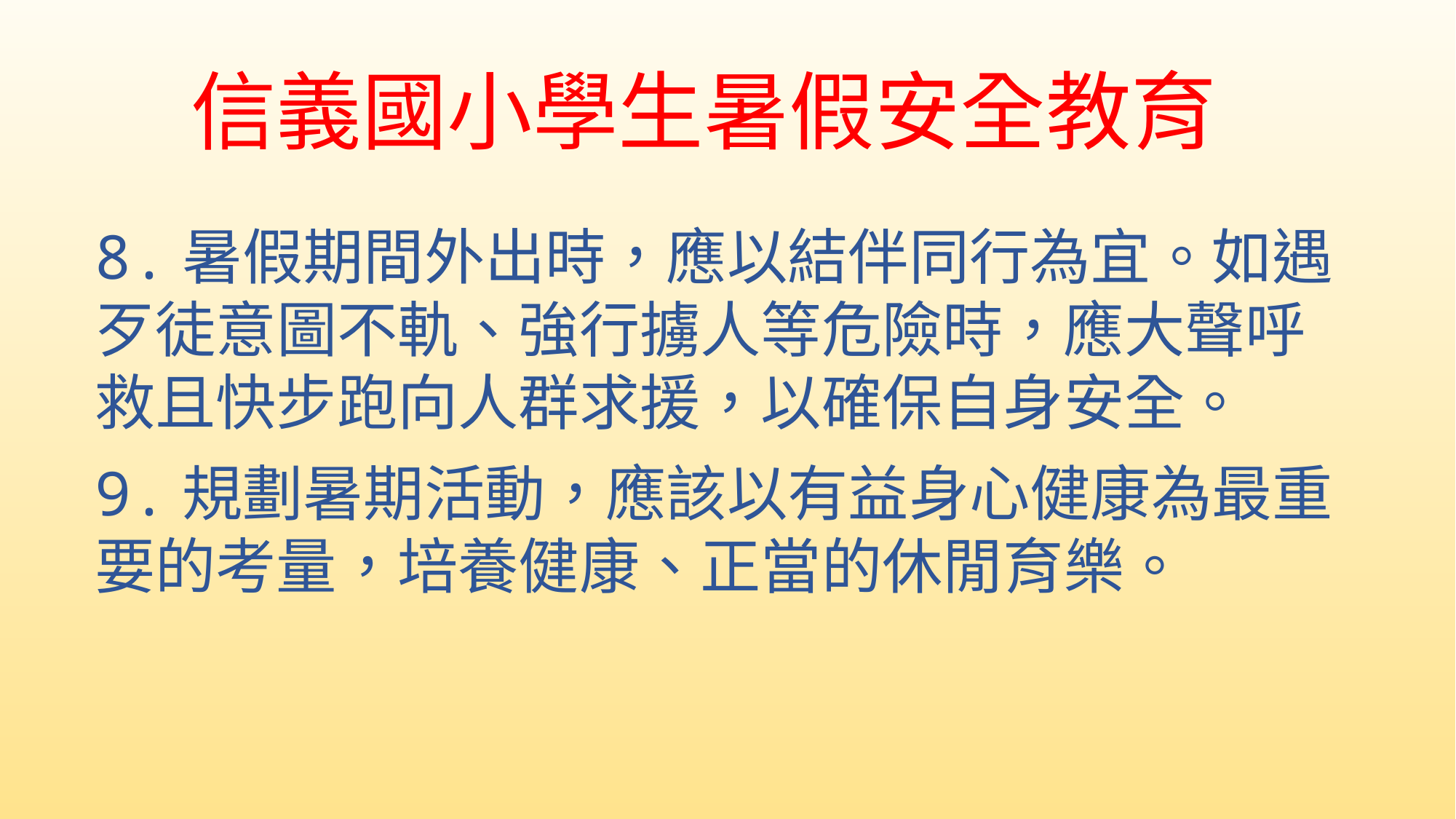

# 信義國小學生暑假安全教育
8.暑假期間外出時，應以結伴同行為宜。如遇歹徒意圖不軌、強行擄人等危險時，應大聲呼救且快步跑向人群求援，以確保自身安全。
9.規劃暑期活動，應該以有益身心健康為最重要的考量，培養健康、正當的休閒育樂。